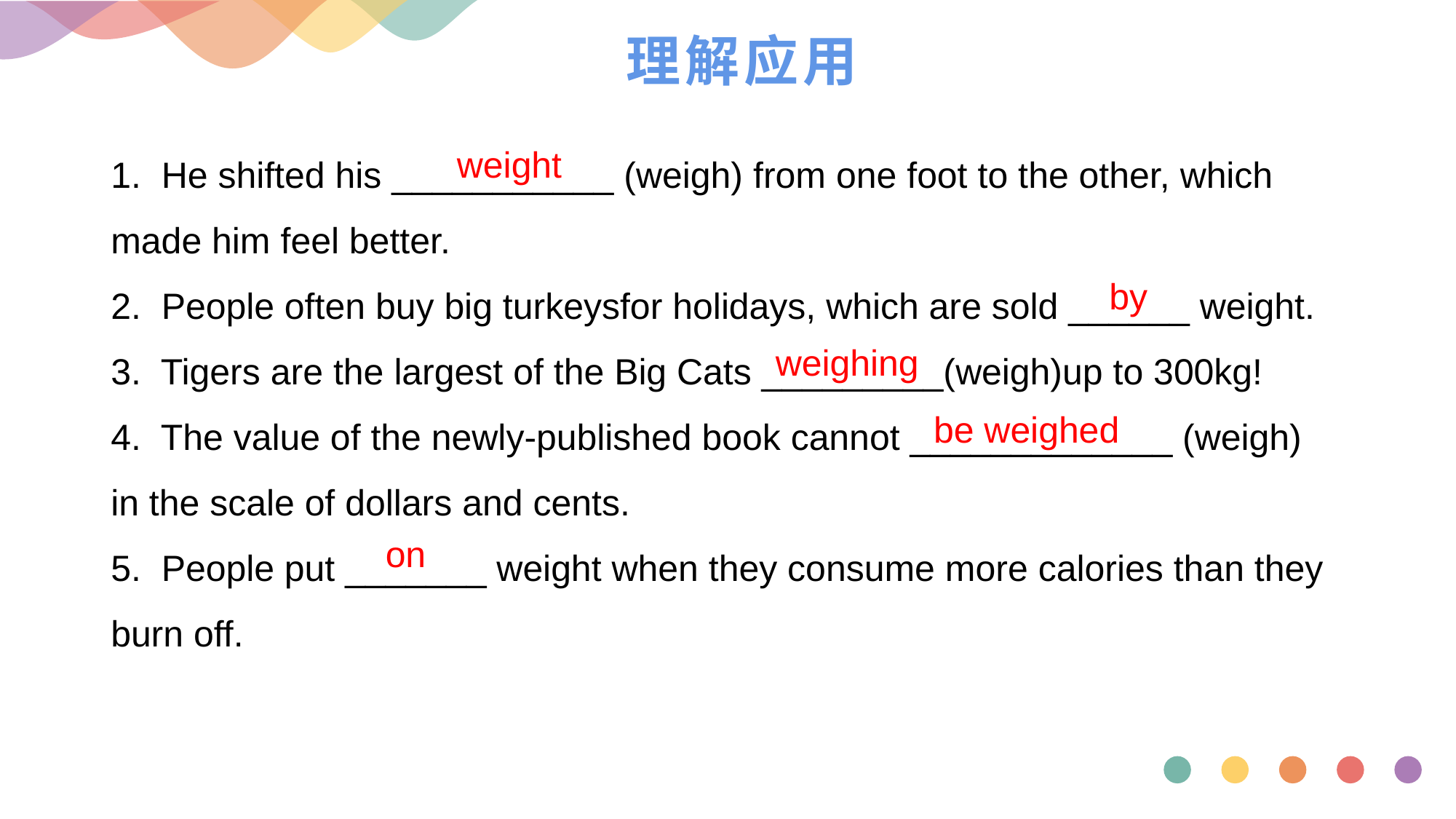

# 理解应用
1.  He shifted his ___________ (weigh) from one foot to the other, which made him feel better.
2.  People often buy big turkeysfor holidays, which are sold ______ weight.
3.  Tigers are the largest of the Big Cats _________(weigh)up to 300kg!
4.  The value of the newly-published book cannot _____________ (weigh) in the scale of dollars and cents.
5.  People put _______ weight when they consume more calories than they burn off.
weight
by
 weighing
be weighed
 on